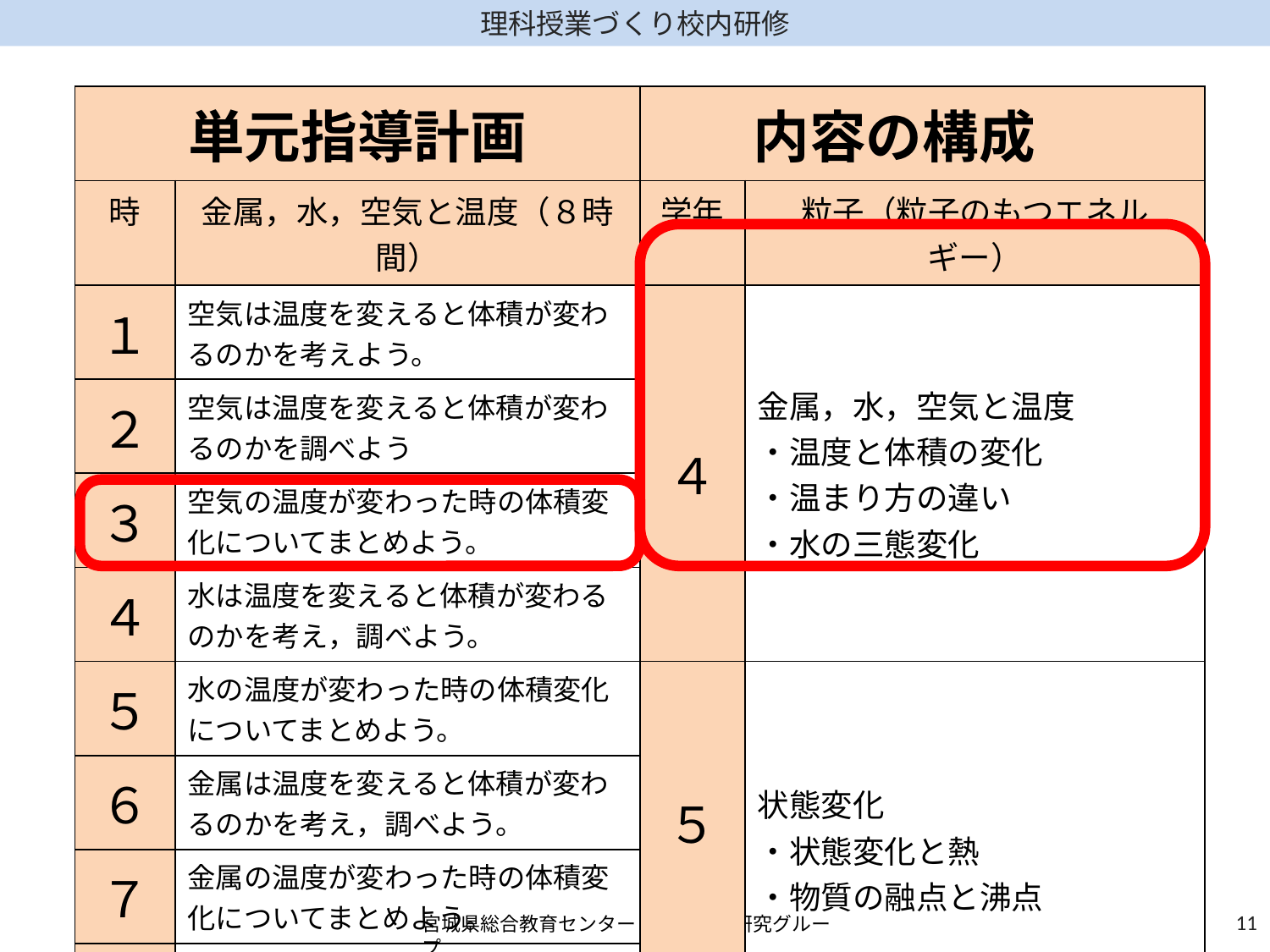

| 単元指導計画 |  | 内容の構成 |  |
| --- | --- | --- | --- |
| 時 | 金属，水，空気と温度（８時間） | 学年 | 粒子（粒子のもつエネルギー） |
| １ | 空気は温度を変えると体積が変わるのかを考えよう。 | ４ | 金属，水，空気と温度 ・温度と体積の変化 ・温まり方の違い ・水の三態変化 |
| ２ | 空気は温度を変えると体積が変わるのかを調べよう |  |  |
| ３ | 空気の温度が変わった時の体積変化についてまとめよう。 |  |  |
| ４ | 水は温度を変えると体積が変わるのかを考え，調べよう。 |  |  |
| ５ | 水の温度が変わった時の体積変化についてまとめよう。 | ５ | 状態変化 ・状態変化と熱 ・物質の融点と沸点 |
| ６ | 金属は温度を変えると体積が変わるのかを考え，調べよう。 |  |  |
| ７ | 金属の温度が変わった時の体積変化についてまとめよう。 |  |  |
| ８ | 温度による金属，水，空気の体積変化についてまとめよう。 |  |  |

11